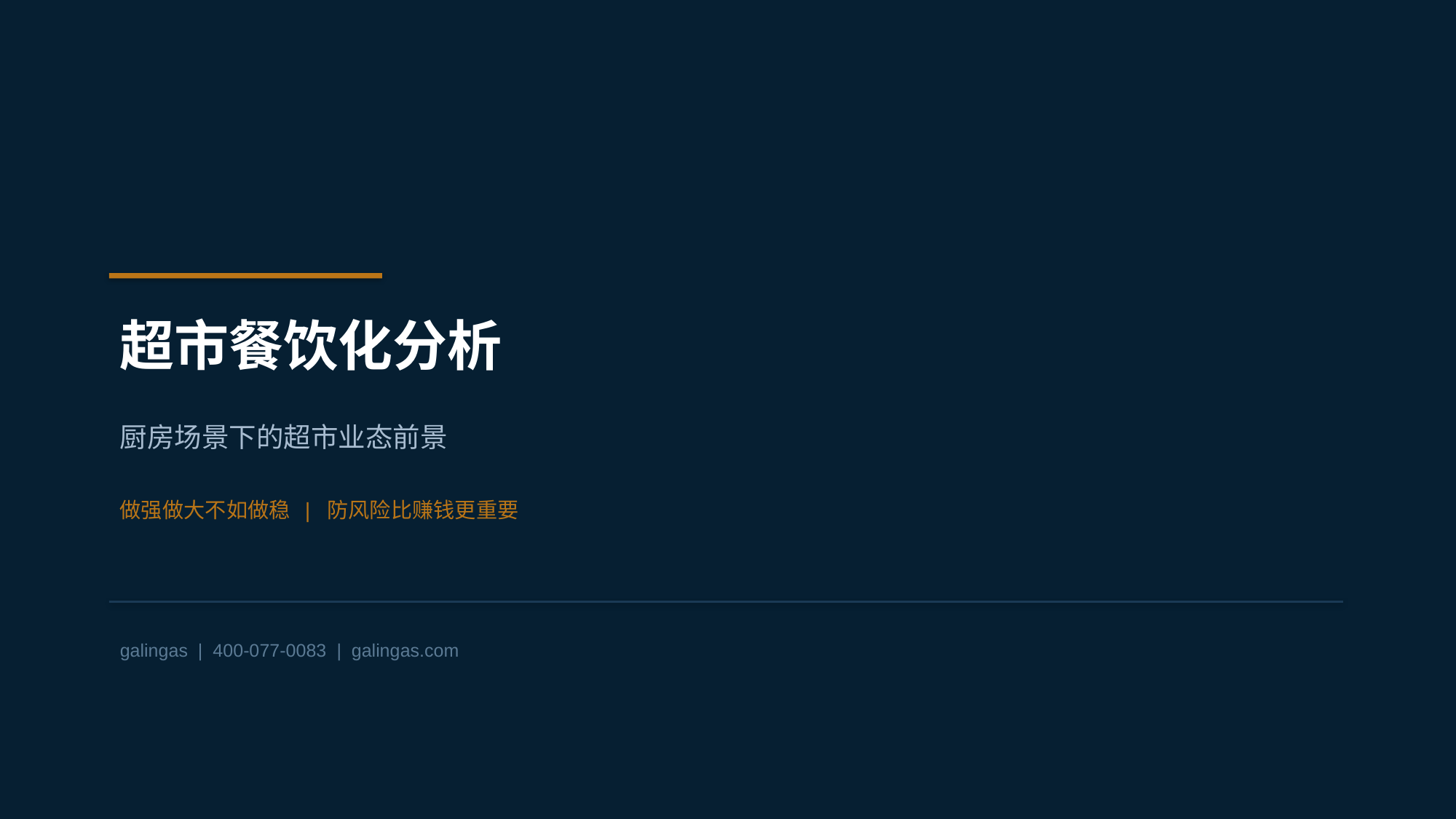

超市餐饮化分析
厨房场景下的超市业态前景
做强做大不如做稳  |  防风险比赚钱更重要

galingas  |  400-077-0083  |  galingas.com